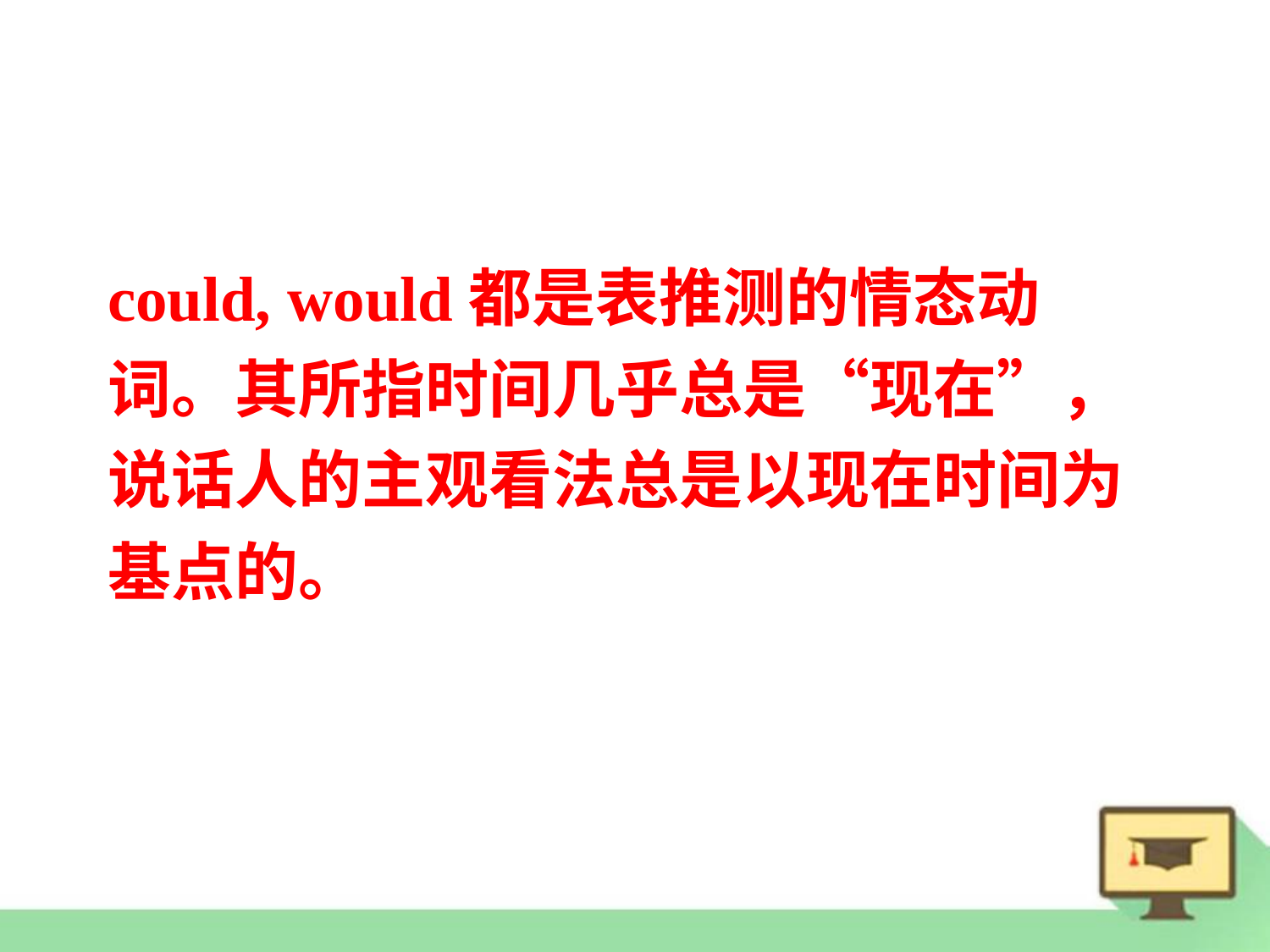

could, would都是表推测的情态动词。其所指时间几乎总是“现在”，说话人的主观看法总是以现在时间为基点的。